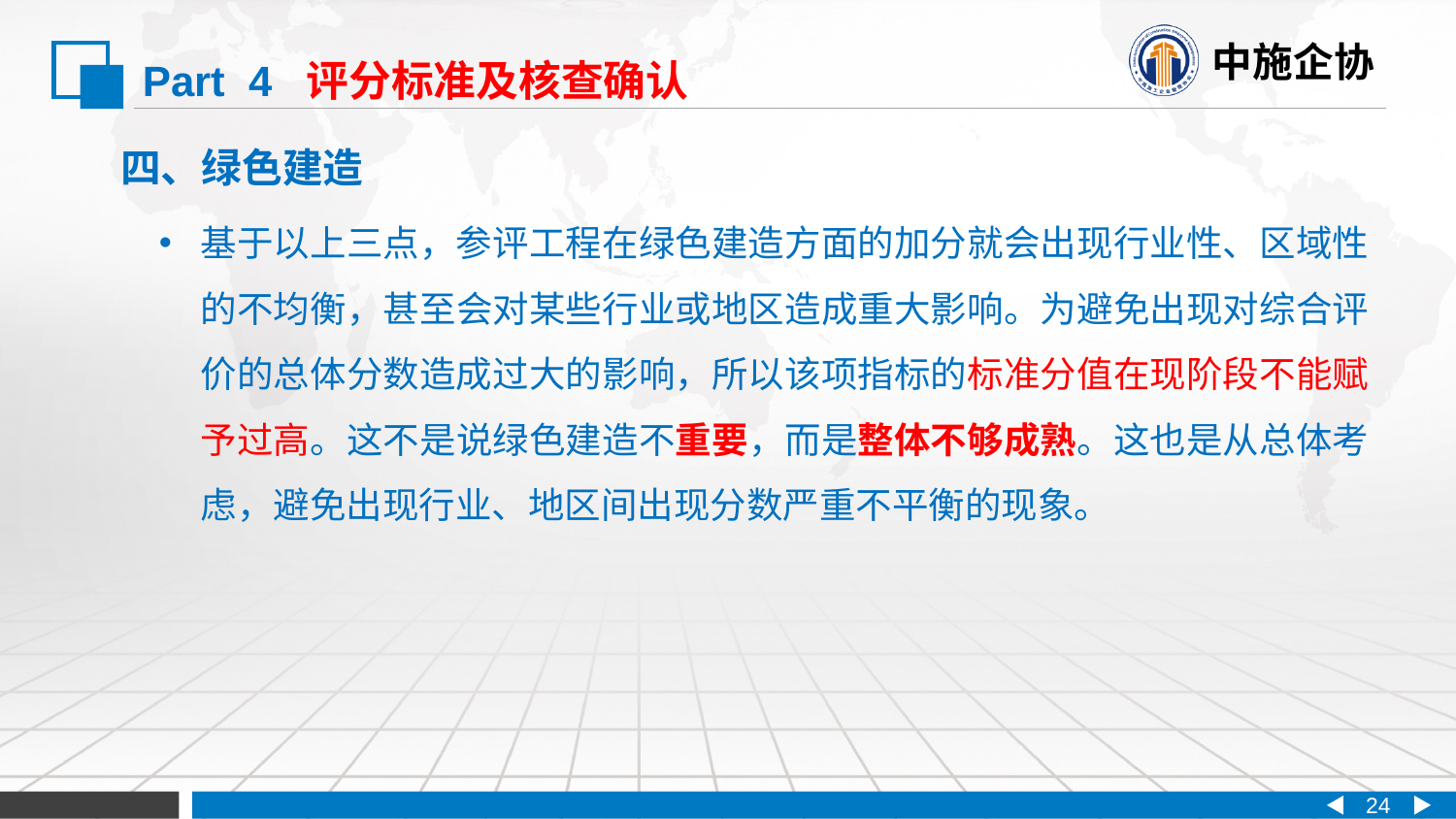

Part  4  评分标准及核查确认
   四、绿色建造
基于以上三点，参评工程在绿色建造方面的加分就会出现行业性、区域性的不均衡，甚至会对某些行业或地区造成重大影响。为避免出现对综合评价的总体分数造成过大的影响，所以该项指标的标准分值在现阶段不能赋予过高。这不是说绿色建造不重要，而是整体不够成熟。这也是从总体考虑，避免出现行业、地区间出现分数严重不平衡的现象。